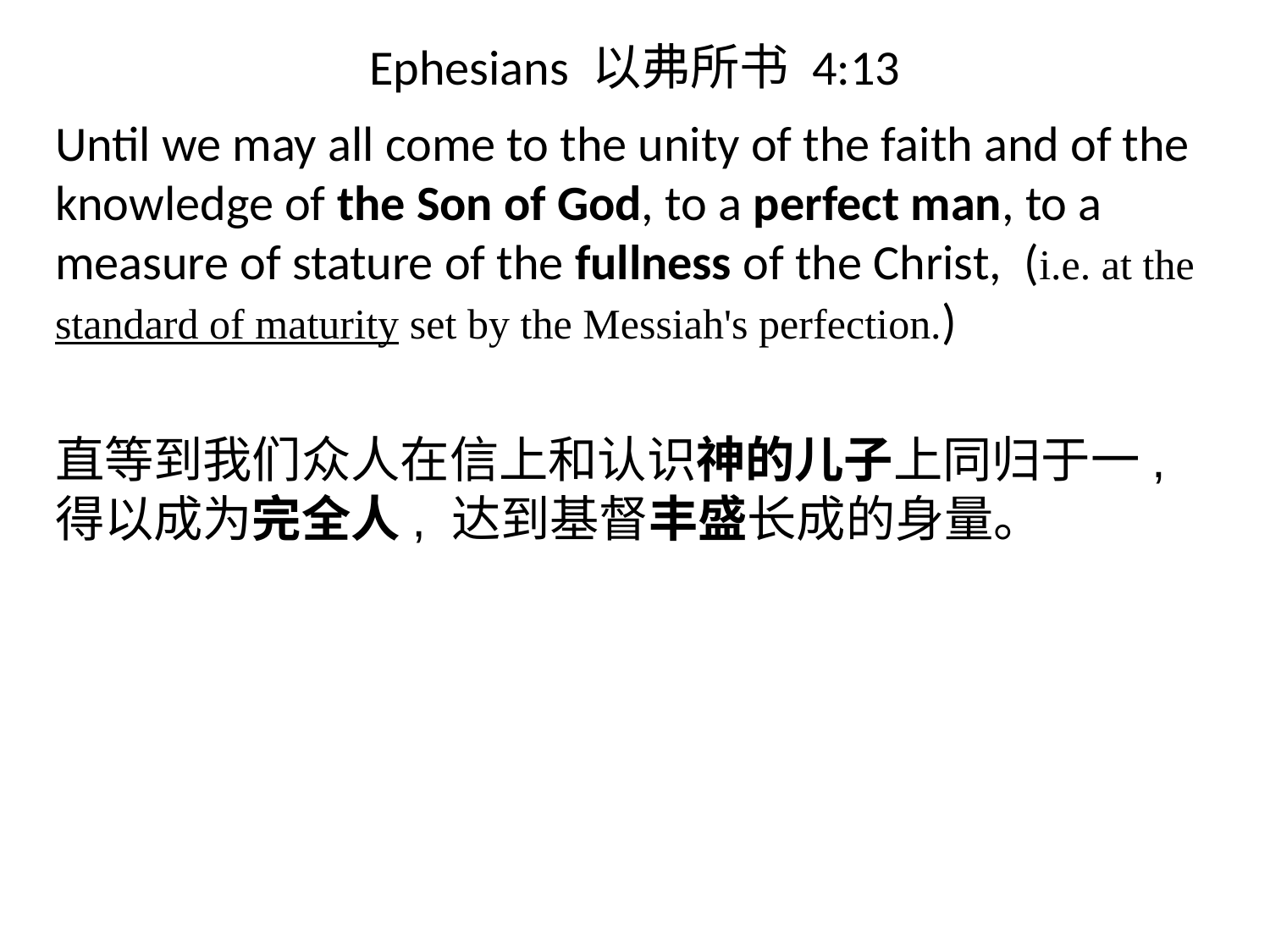

# Ephesians 以弗所书 4:13
Until we may all come to the unity of the faith and of the knowledge of the Son of God, to a perfect man, to a measure of stature of the fullness of the Christ,  (i.e. at the standard of maturity set by the Messiah's perfection.)

直等到我们众人在信上和认识神的儿子上同归于一,得以成为完全人, 达到基督丰盛长成的身量。